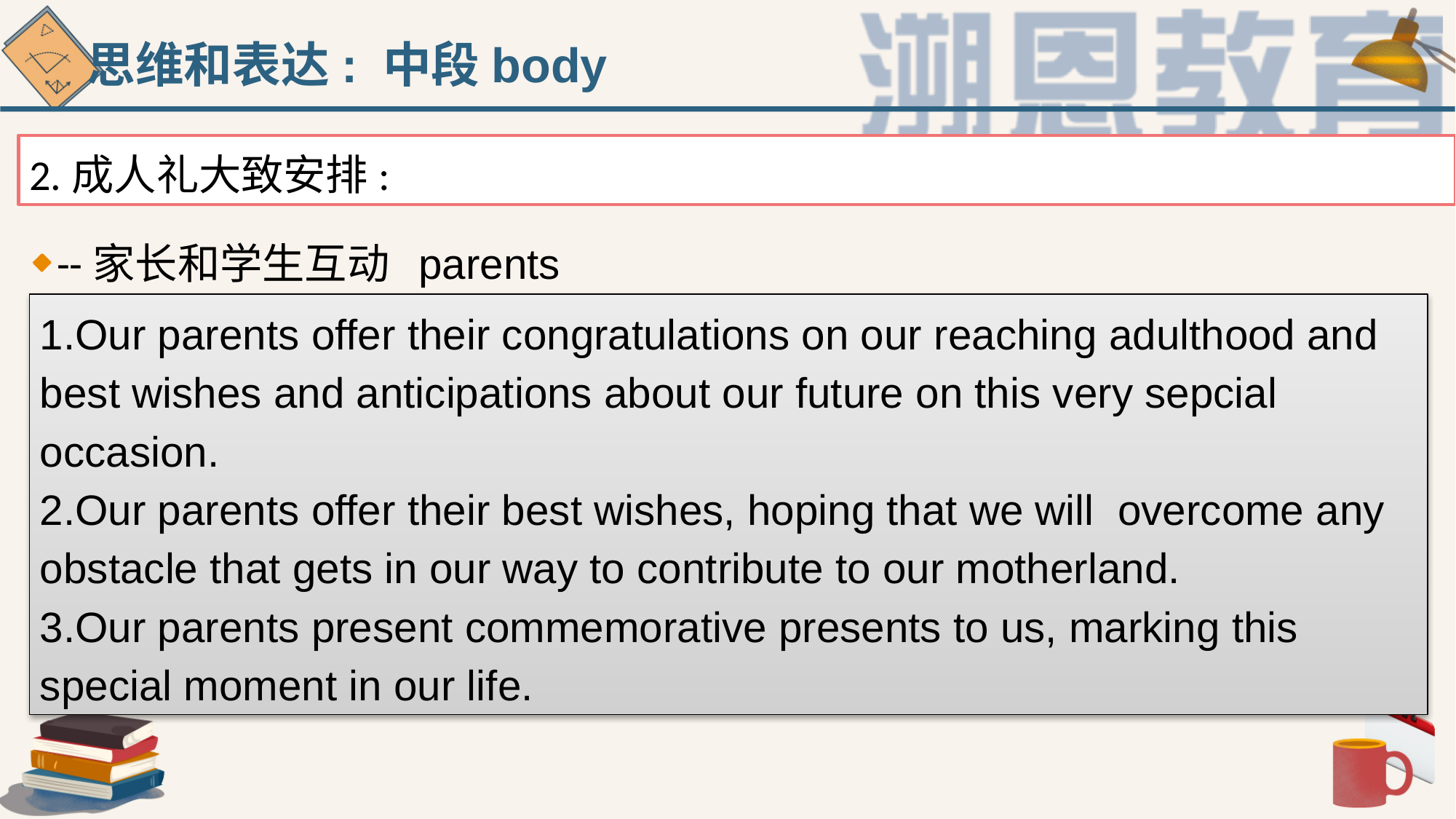

思维和表达: 中段body

2.成人礼大致安排:
--家长和学生互动  parents
1.Our parents offer their congratulations on our reaching adulthood and best wishes and anticipations about our future on this very sepcial occasion.
2.Our parents offer their best wishes, hoping that we will  overcome any obstacle that gets in our way to contribute to our motherland.
3.Our parents present commemorative presents to us, marking this special moment in our life.